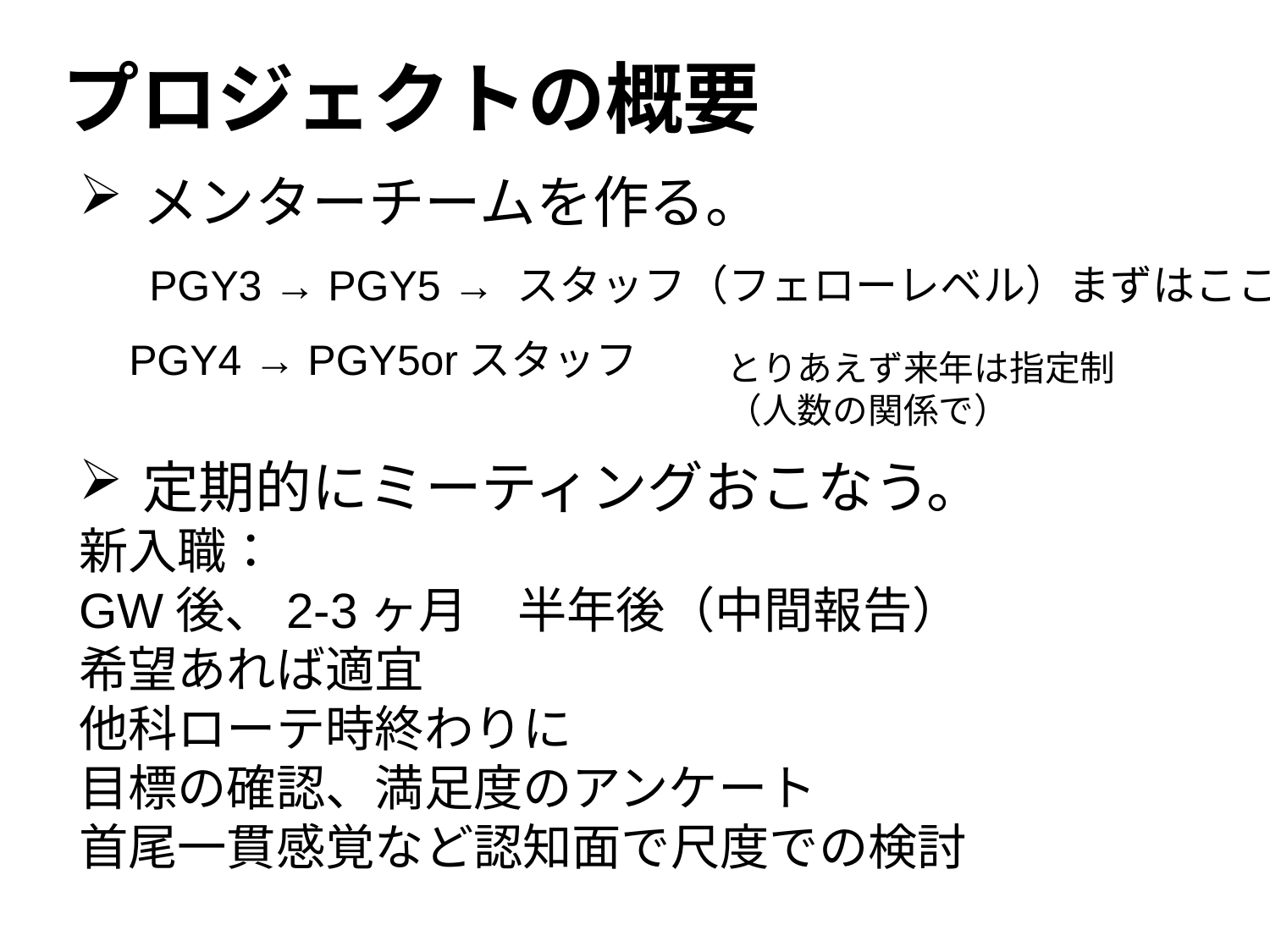

# プロジェクトの概要
メンターチームを作る。
PGY3 → PGY5 → スタッフ（フェローレベル）まずはここ
PGY4 → PGY5orスタッフ
とりあえず来年は指定制
（人数の関係で）
定期的にミーティングおこなう。
新入職：
GW後、2-3ヶ月　半年後（中間報告）
希望あれば適宜
他科ローテ時終わりに
目標の確認、満足度のアンケート
首尾一貫感覚など認知面で尺度での検討